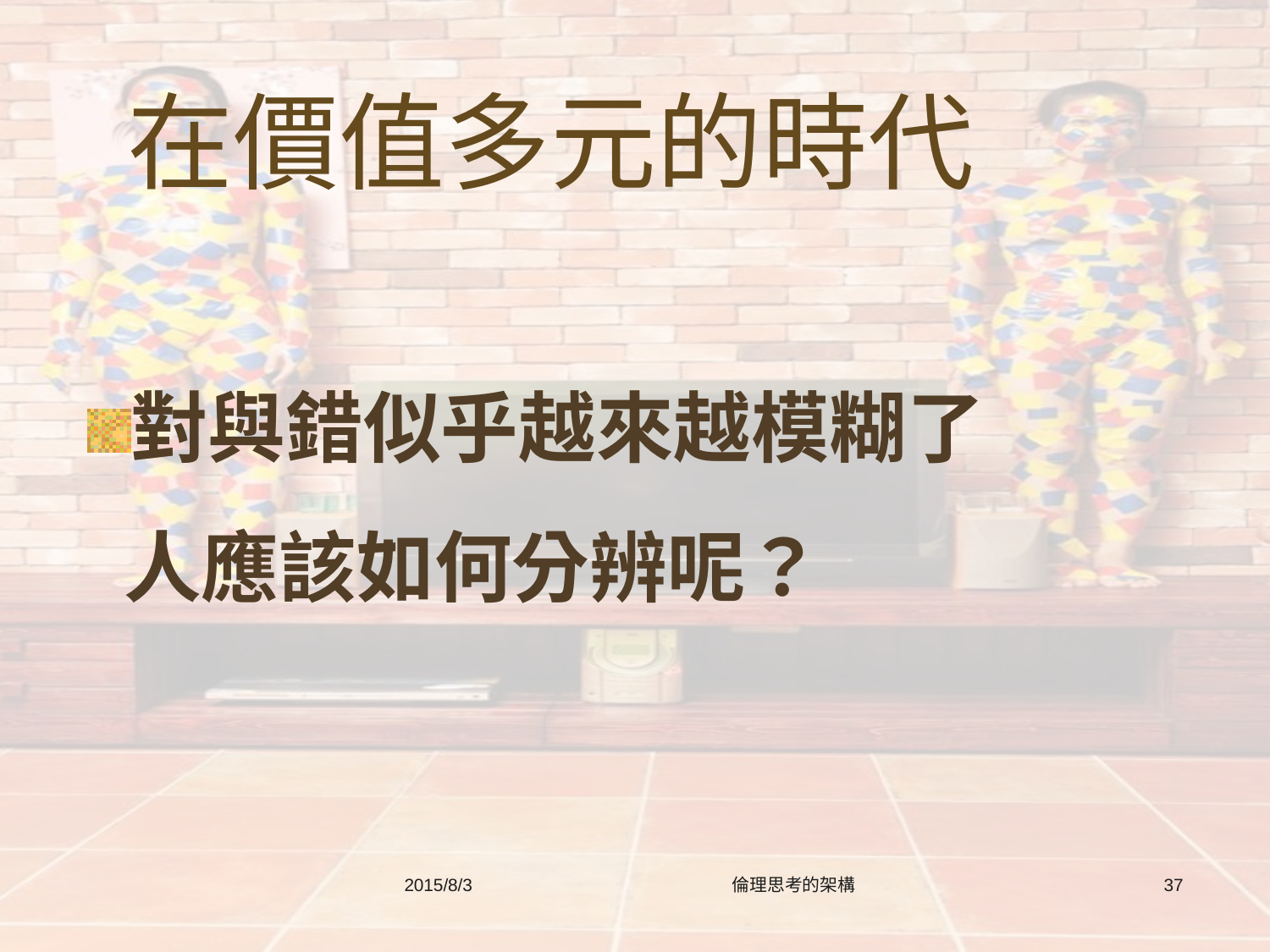

# 在價值多元的時代
對與錯似乎越來越模糊了
人應該如何分辨呢？
2015/8/3
倫理思考的架構
37